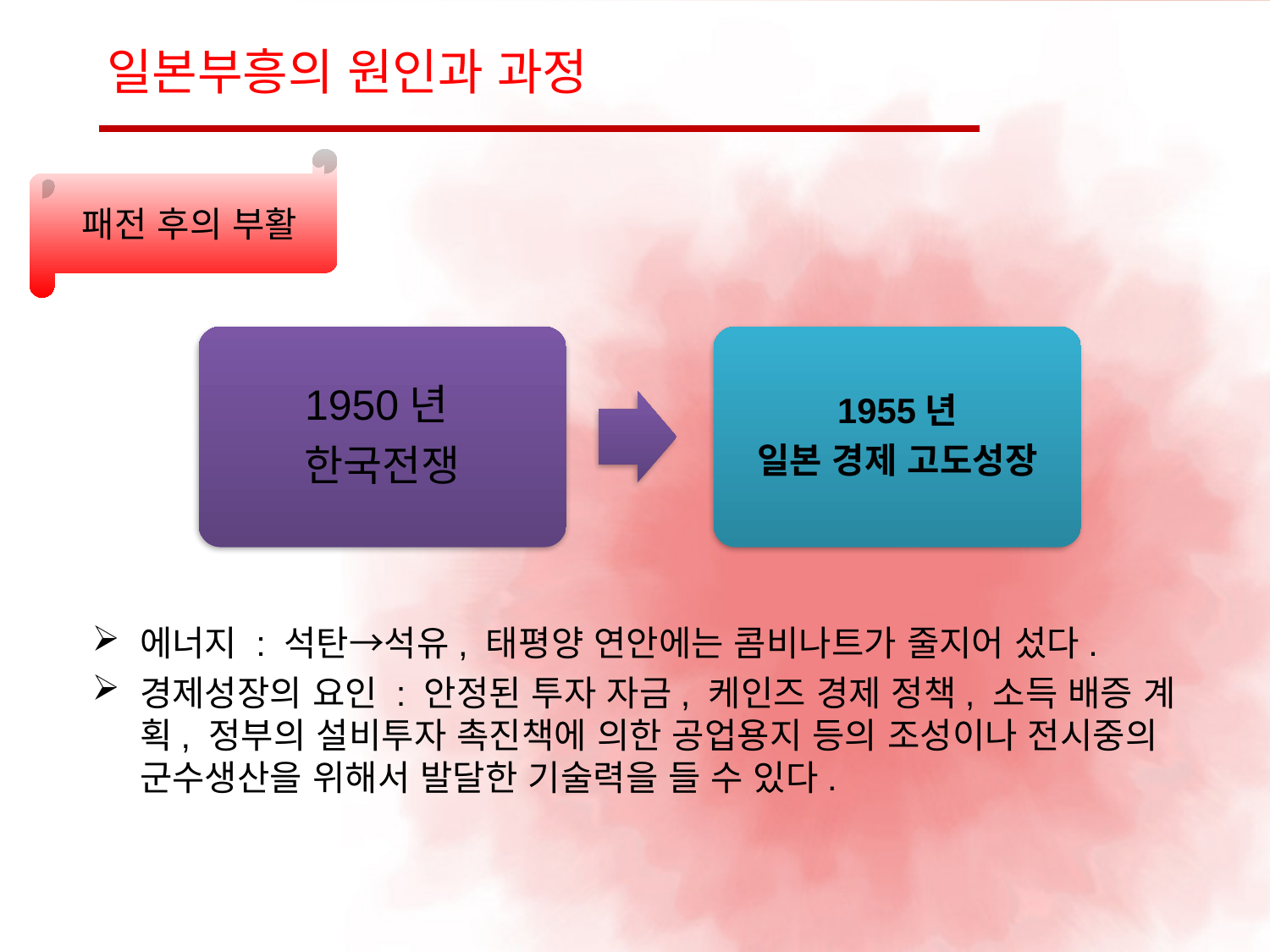

# 일본부흥의 원인과 과정
패전 후의 부활
1950년
한국전쟁

1955년
일본 경제 고도성장
에너지 : 석탄→석유, 태평양 연안에는 콤비나트가 줄지어 섰다.
경제성장의 요인 : 안정된 투자 자금, 케인즈 경제 정책, 소득 배증 계획, 정부의 설비투자 촉진책에 의한 공업용지 등의 조성이나 전시중의 군수생산을 위해서 발달한 기술력을 들 수 있다.